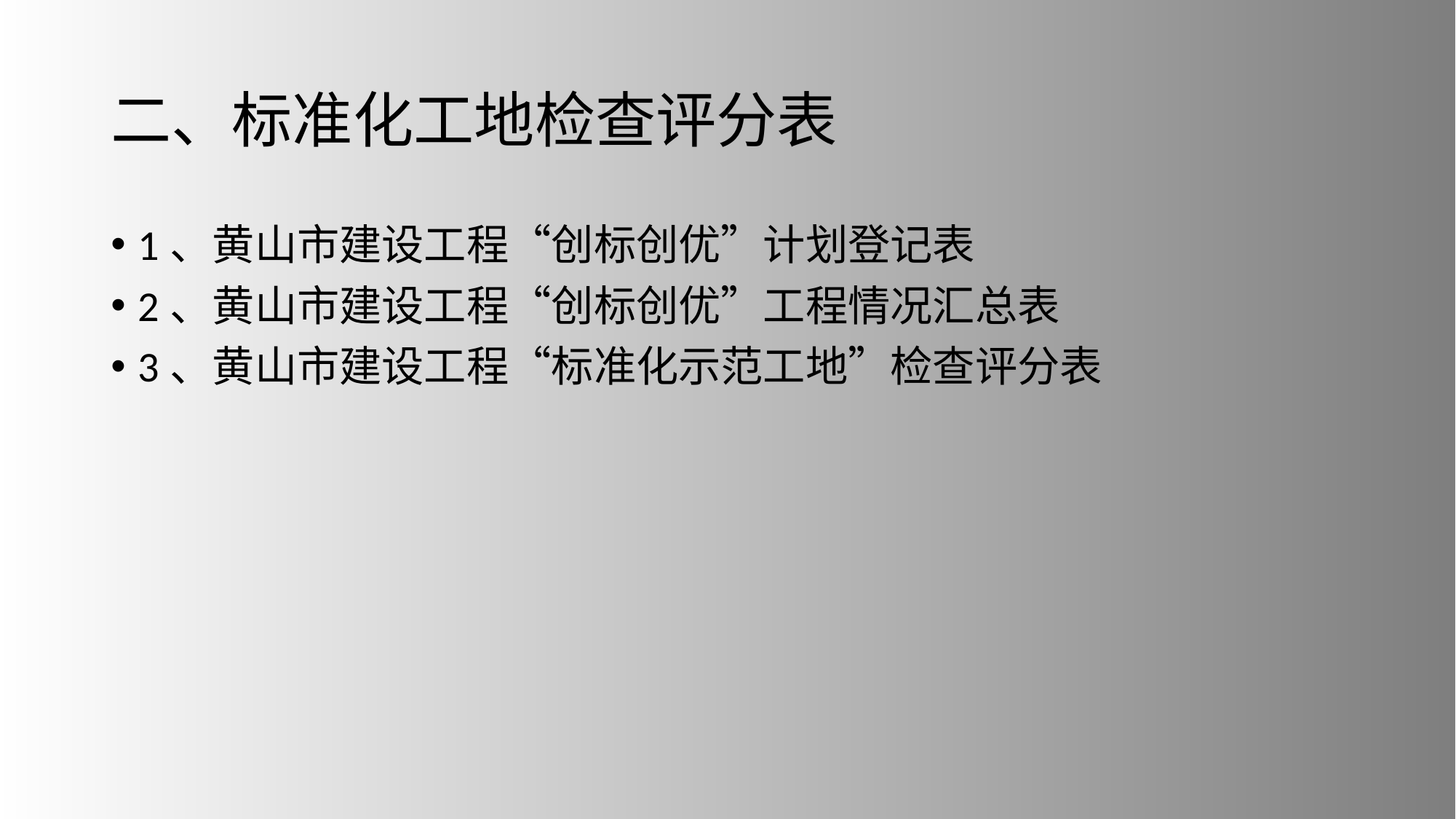

# 二、标准化工地检查评分表
1、黄山市建设工程“创标创优”计划登记表
2、黄山市建设工程“创标创优”工程情况汇总表
3、黄山市建设工程“标准化示范工地”检查评分表